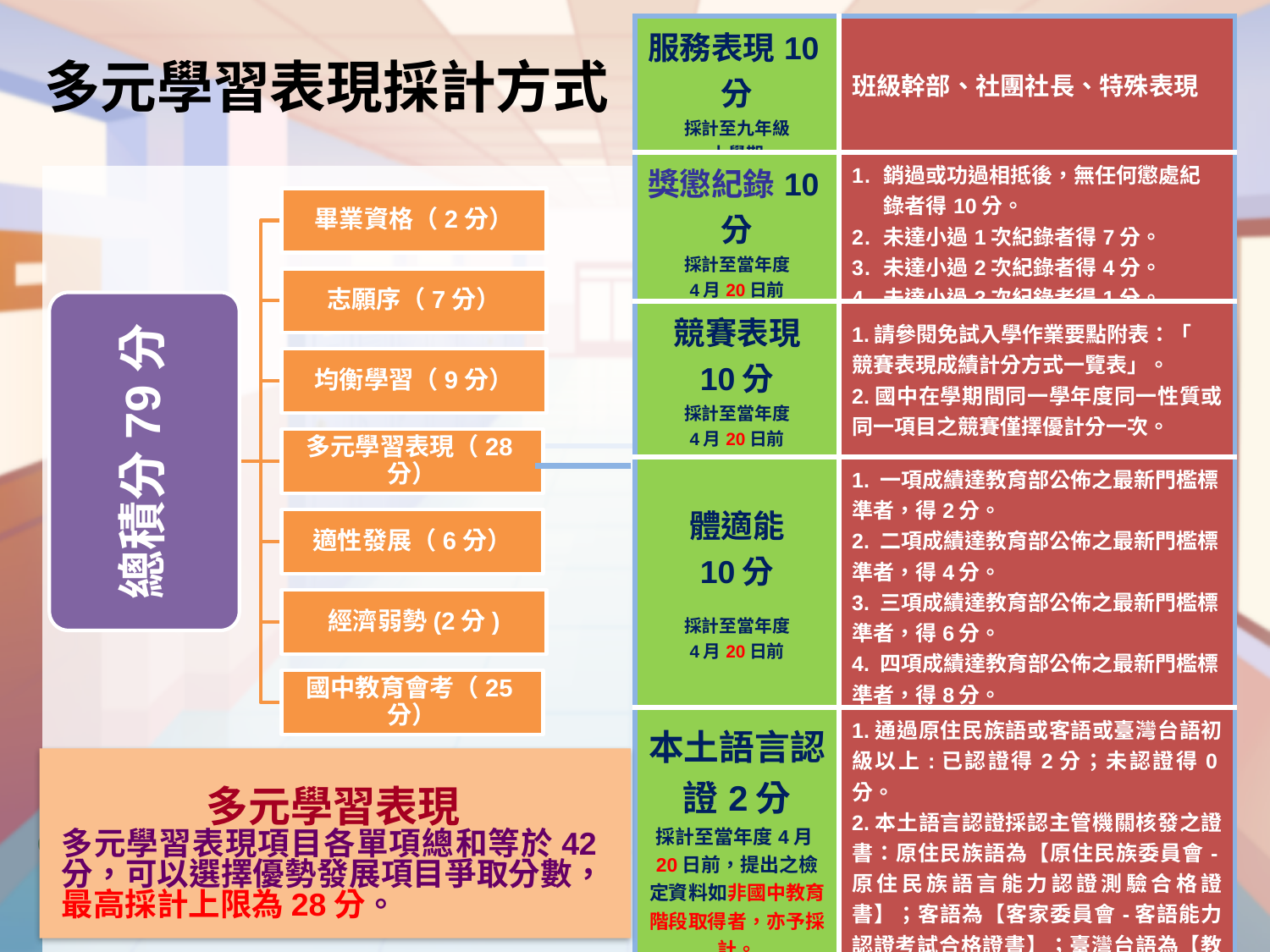

| 服務表現10分 採計至九年級 上學期 | 班級幹部、社團社長、特殊表現 |
| --- | --- |
| 獎懲紀錄10分 採計至當年度 4月20日前 | 銷過或功過相抵後，無任何懲處紀錄者得10分。 未達小過1次紀錄者得7分。 未達小過2次紀錄者得4分。 未達小過3次紀錄者得1分。 |
| 競賽表現 10分 採計至當年度 4月20日前 | 1.請參閱免試入學作業要點附表：「 競賽表現成績計分方式一覽表」。 2.國中在學期間同一學年度同一性質或同一項目之競賽僅擇優計分一次。 |
| 體適能 10分 採計至當年度 4月20日前 | 1. 一項成績達教育部公佈之最新門檻標準者，得2分。 2. 二項成績達教育部公佈之最新門檻標準者，得4分。 3. 三項成績達教育部公佈之最新門檻標準者，得6分。 4. 四項成績達教育部公佈之最新門檻標準者，得8分。 5.完成四項檢測者，再得2分。 |
| 本土語言認證2分 採計至當年度4月20日前，提出之檢定資料如非國中教育階段取得者，亦予採計。 | 1.通過原住民族語或客語或臺灣台語初級以上:已認證得2分；未認證得0分。 2.本土語言認證採認主管機關核發之證書：原住民族語為【原住民族委員會-原住民族語言能力認證測驗合格證書】；客語為【客家委員會-客語能力認證考試合格證書】；臺灣台語為【教育部-臺灣台語語言能力認證考試合格證書】，非上列證書不予採計。 |
多元學習表現採計方式

畢業資格（2分）

志願序（7分）

均衡學習（9分）

總積分79分

多元學習表現（28分）

適性發展（6分）

經濟弱勢(2分)

國中教育會考（25分）

多元學習表現
多元學習表現項目各單項總和等於42分，可以選擇優勢發展項目爭取分數，最高採計上限為28分。